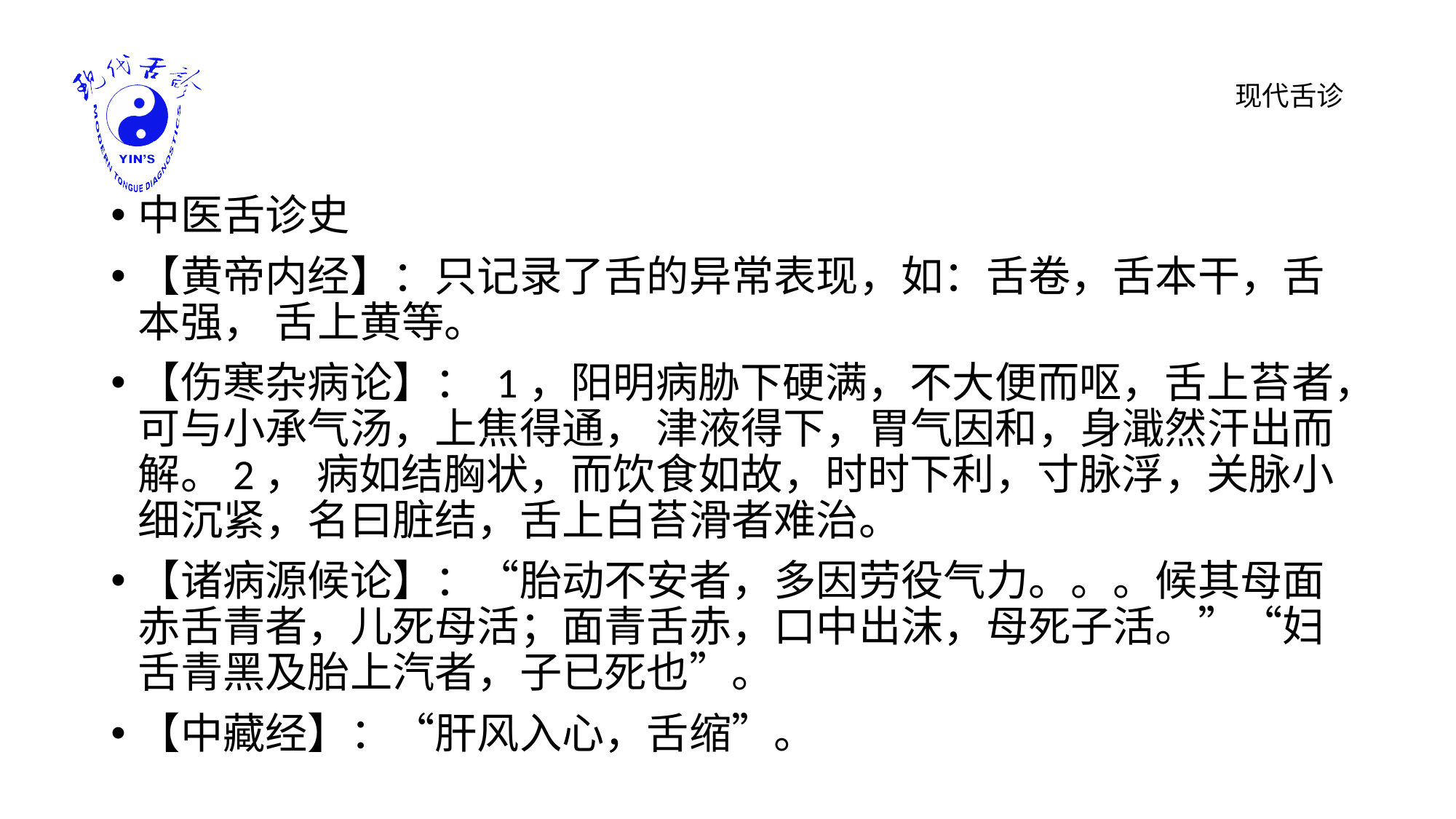

中医舌诊史
【黄帝内经】：只记录了舌的异常表现，如：舌卷，舌本干，舌本强， 舌上黄等。
【伤寒杂病论】： 1，阳明病胁下硬满，不大便而呕，舌上苔者，可与小承气汤，上焦得通， 津液得下，胃气因和，身濈然汗出而解。2， 病如结胸状，而饮食如故，时时下利，寸脉浮，关脉小细沉紧，名曰脏结，舌上白苔滑者难治。
【诸病源候论】：“胎动不安者，多因劳役气力。。。候其母面赤舌青者，儿死母活；面青舌赤，口中出沫，母死子活。”“妇舌青黑及胎上汽者，子已死也”。
【中藏经】：“肝风入心，舌缩”。